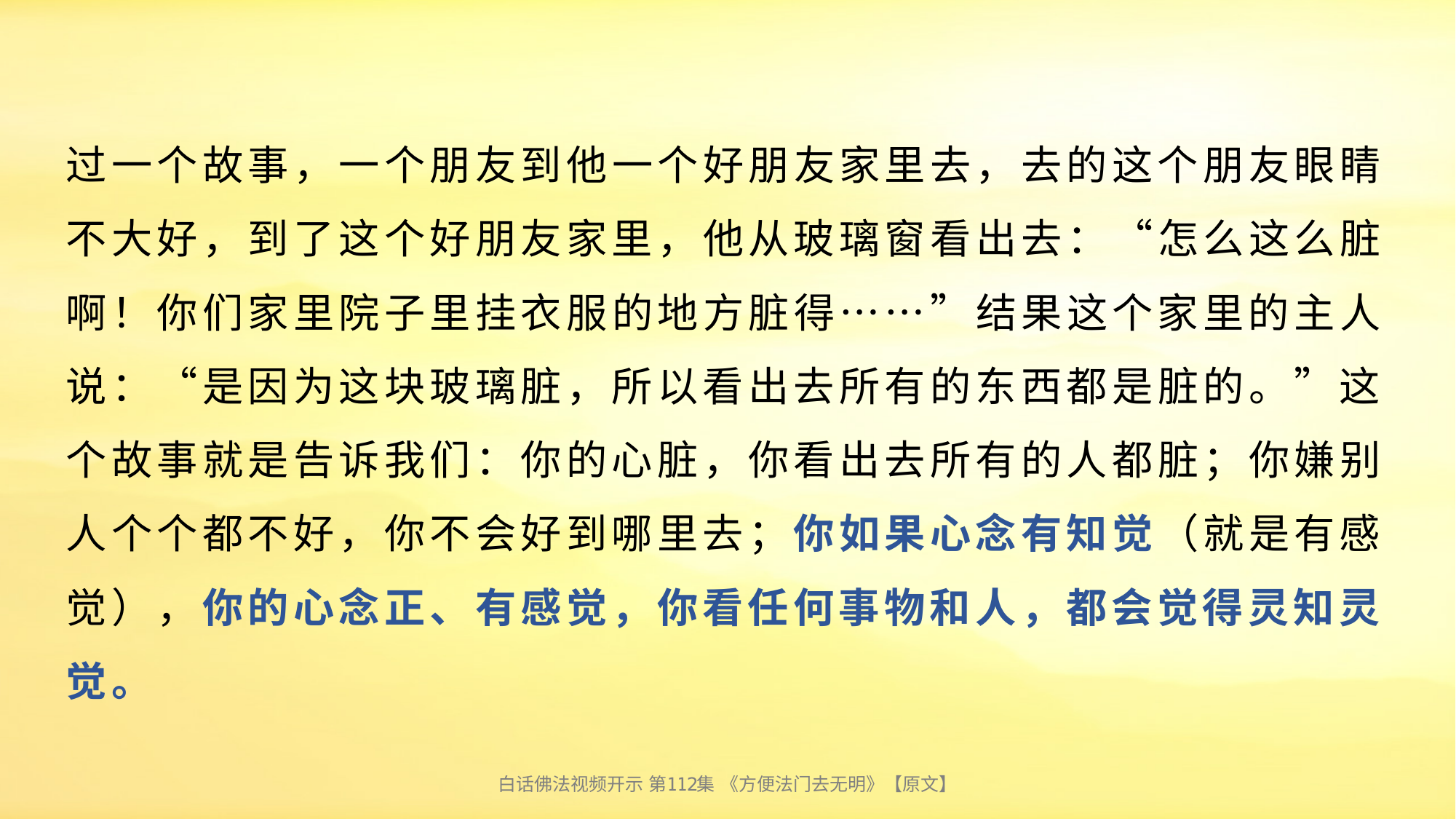

# 过一个故事，一个朋友到他一个好朋友家里去，去的这个朋友眼睛不大好，到了这个好朋友家里，他从玻璃窗看出去：“怎么这么脏啊！你们家里院子里挂衣服的地方脏得……”结果这个家里的主人说：“是因为这块玻璃脏，所以看出去所有的东西都是脏的。”这个故事就是告诉我们：你的心脏，你看出去所有的人都脏；你嫌别人个个都不好，你不会好到哪里去；你如果心念有知觉（就是有感觉），你的心念正、有感觉，你看任何事物和人，都会觉得灵知灵觉。
白话佛法视频开示 第112集 《方便法门去无明》【原文】